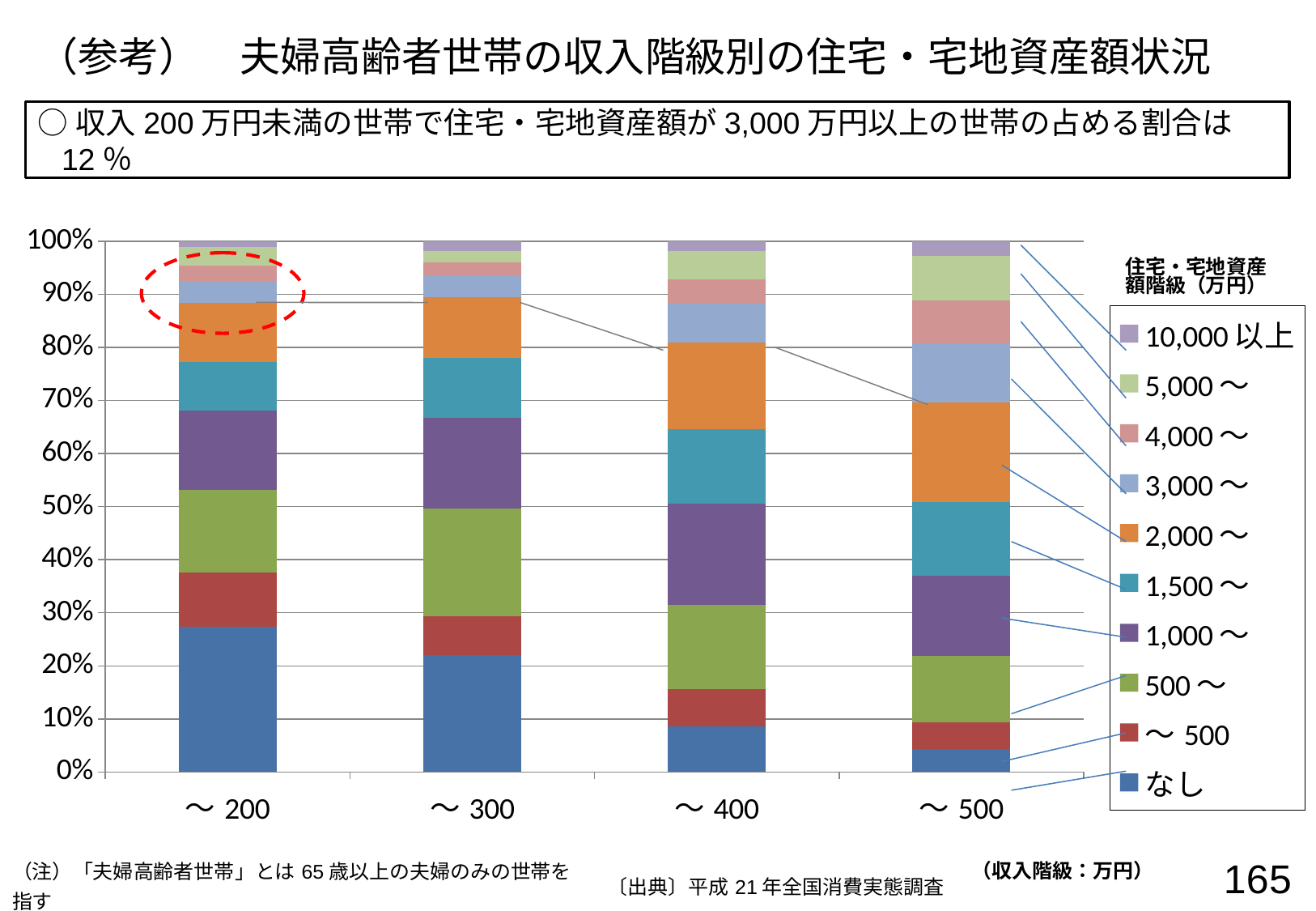

（参考）　夫婦高齢者世帯の収入階級別の住宅・宅地資産額状況
○収入200万円未満の世帯で住宅・宅地資産額が3,000万円以上の世帯の占める割合は12％

### Chart

| Category | なし | ～500 | 500～ | 1,000～ | 1,500～ | 2,000～ | 3,000～ | 4,000～ | 5,000～ | 10,000以上 |
|---|---|---|---|---|---|---|---|---|---|---|
| ～200 | 0.27339074587651435 | 0.1018829367975478 | 0.15661947160998393 | 0.14961319515399213 | 0.09137352211356006 | 0.11122463873887024 | 0.039118376879287695 | 0.030944387680630566 | 0.035177346372792295 | 0.010655378776820903 |
| ～300 | 0.22077024564930578 | 0.0735063140038952 | 0.20273920965005968 | 0.16956712948419927 | 0.11440598102657536 | 0.11396619966074009 | 0.040208582019224726 | 0.025130363762015454 | 0.022051894201168563 | 0.017654080542815857 |
| ～400 | 0.0855524611196295 | 0.0704384016021529 | 0.15952686422380072 | 0.1904747003786338 | 0.14018837813311638 | 0.16300028162843821 | 0.0752886691491692 | 0.04437212504302657 | 0.05350940326063147 | 0.017648715461401256 |
| ～500 | 0.04291101824482724 | 0.050249719702374886 | 0.12618489450616655 | 0.15029049026602792 | 0.13902762205687494 | 0.18820711446335744 | 0.11043726429517887 | 0.08072571603302416 | 0.0845989195800632 | 0.02736724085210478 |